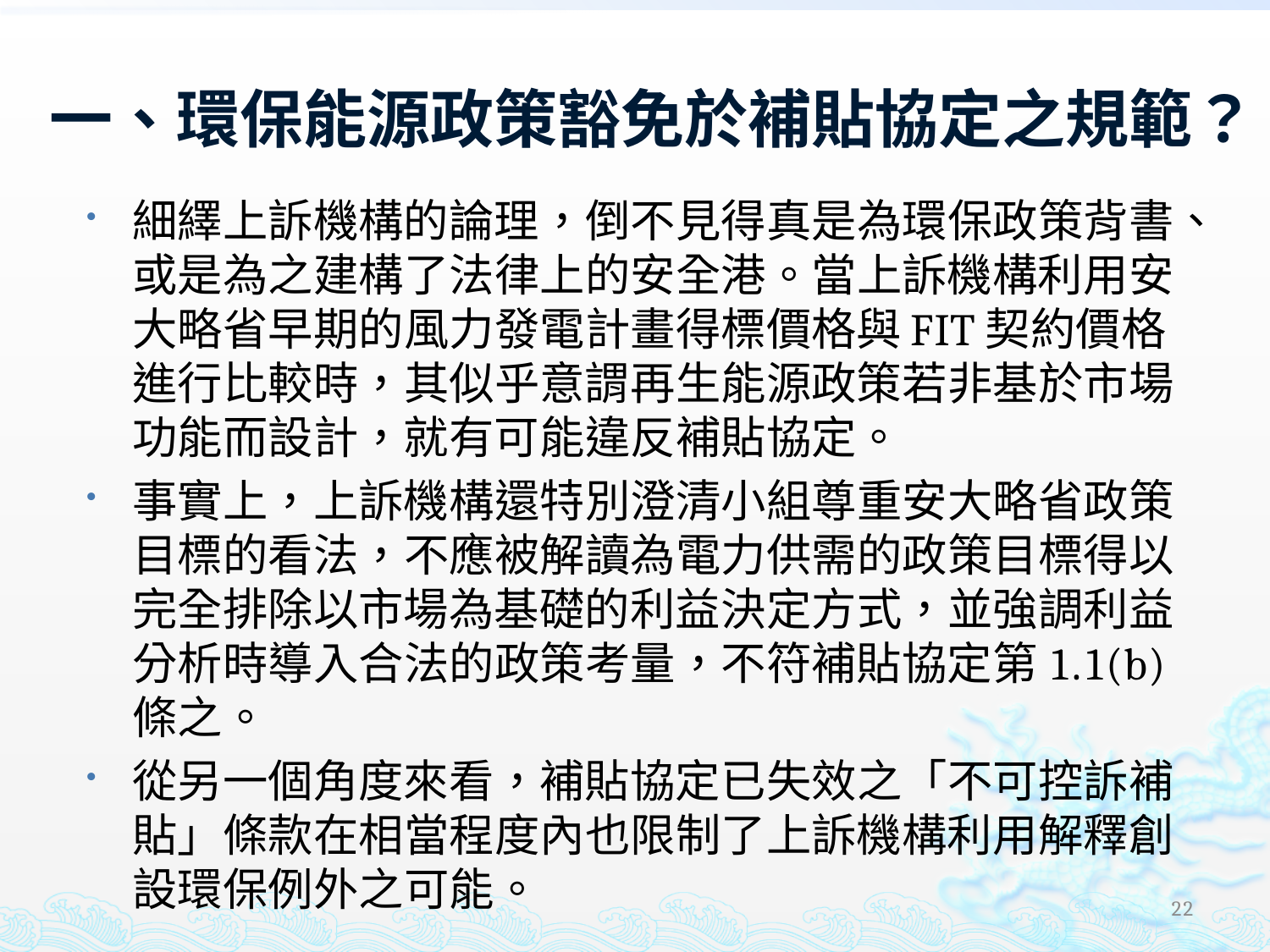

# 一、環保能源政策豁免於補貼協定之規範？
細繹上訴機構的論理，倒不見得真是為環保政策背書、或是為之建構了法律上的安全港。當上訴機構利用安大略省早期的風力發電計畫得標價格與FIT契約價格進行比較時，其似乎意謂再生能源政策若非基於市場功能而設計，就有可能違反補貼協定。
事實上，上訴機構還特別澄清小組尊重安大略省政策目標的看法，不應被解讀為電力供需的政策目標得以完全排除以市場為基礎的利益決定方式，並強調利益分析時導入合法的政策考量，不符補貼協定第1.1(b)條之。
從另一個角度來看，補貼協定已失效之「不可控訴補貼」條款在相當程度內也限制了上訴機構利用解釋創設環保例外之可能。
22